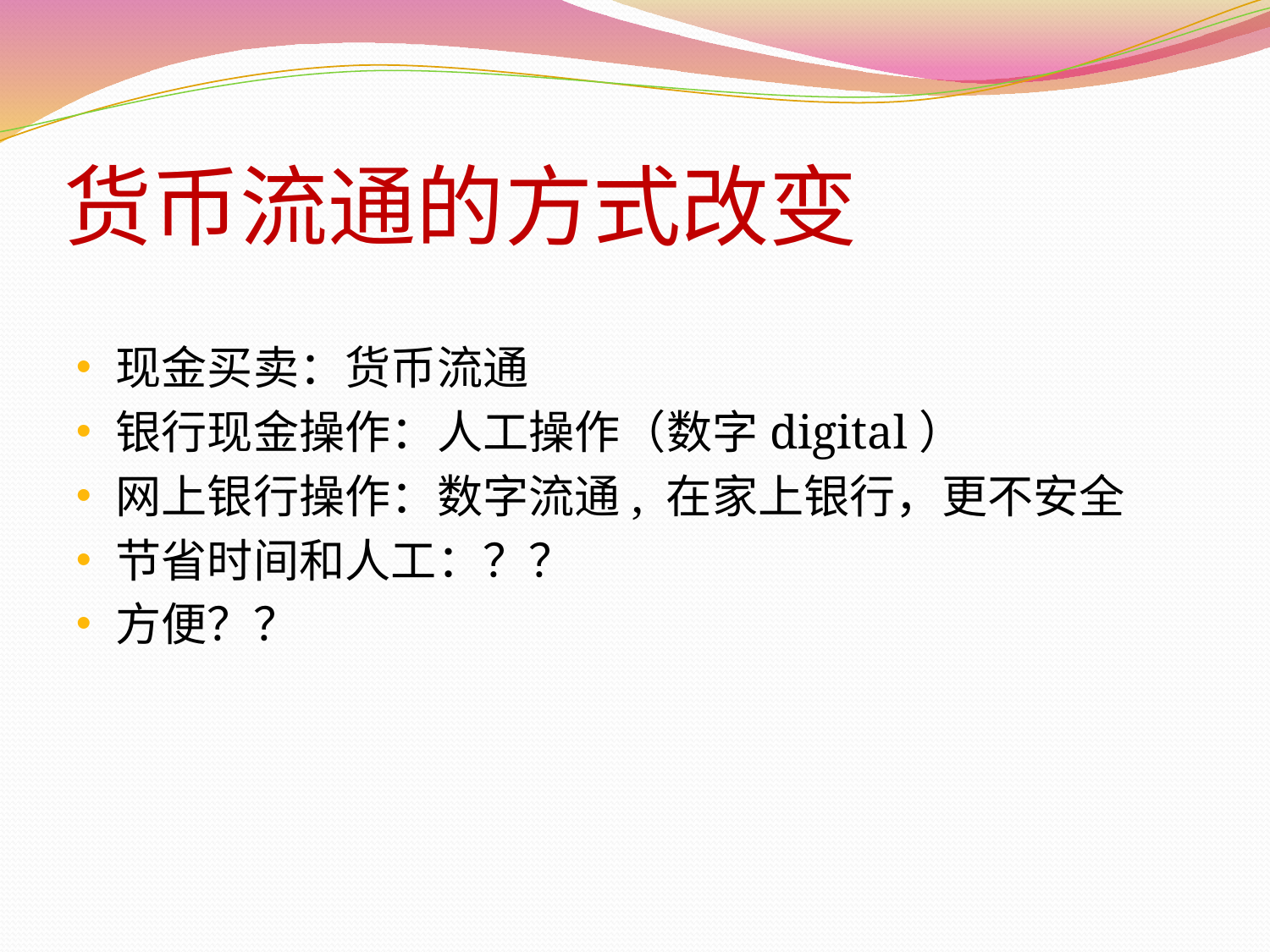

# 货币流通的方式改变

现金买卖：货币流通
银行现金操作：人工操作（数字digital）
网上银行操作：数字流通, 在家上银行，更不安全
节省时间和人工：？？
方便？？